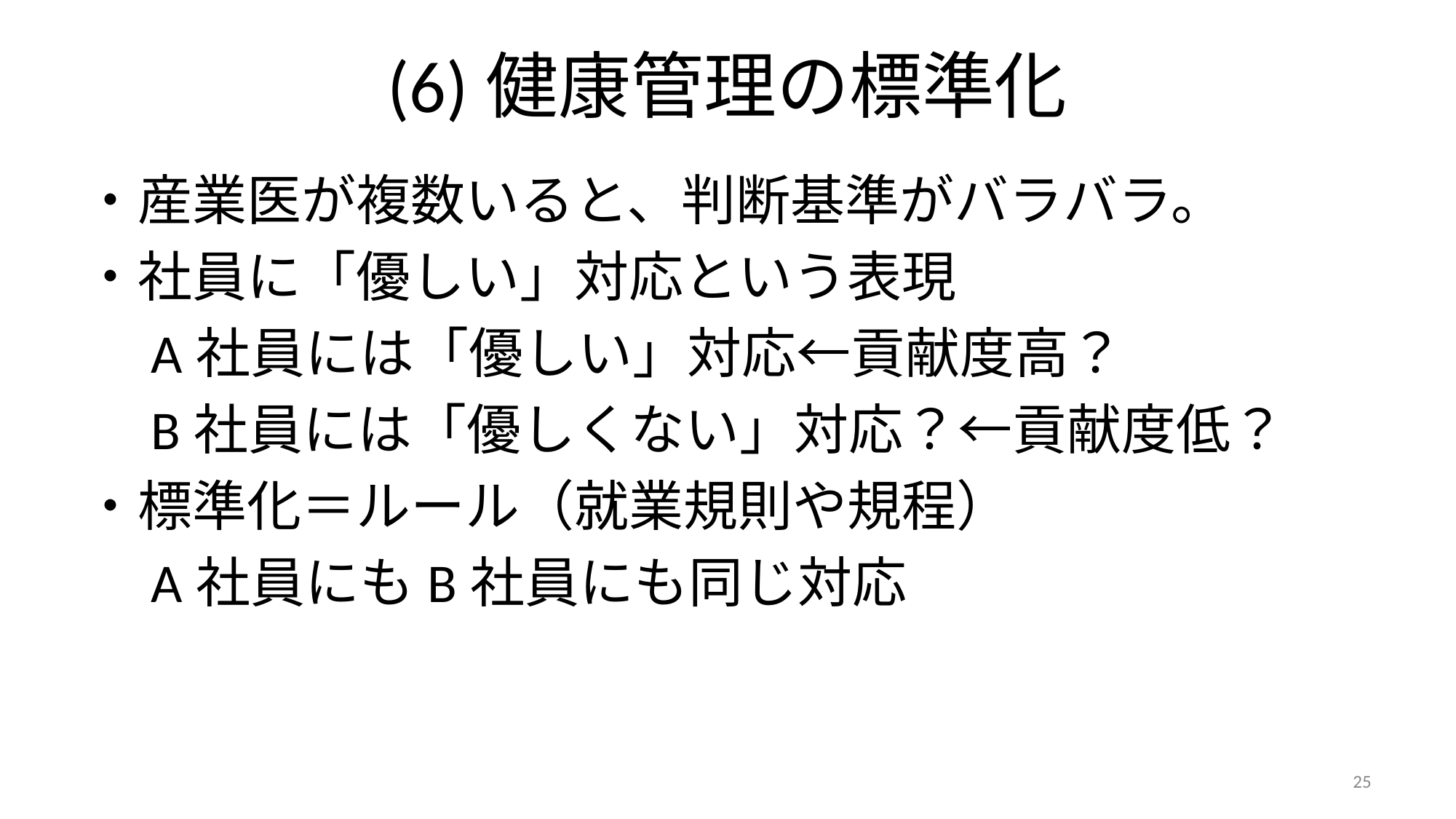

# (6)健康管理の標準化
・産業医が複数いると、判断基準がバラバラ。
・社員に「優しい」対応という表現
　A社員には「優しい」対応←貢献度高？
　B社員には「優しくない」対応？←貢献度低？
・標準化＝ルール（就業規則や規程）
　A社員にもB社員にも同じ対応
25